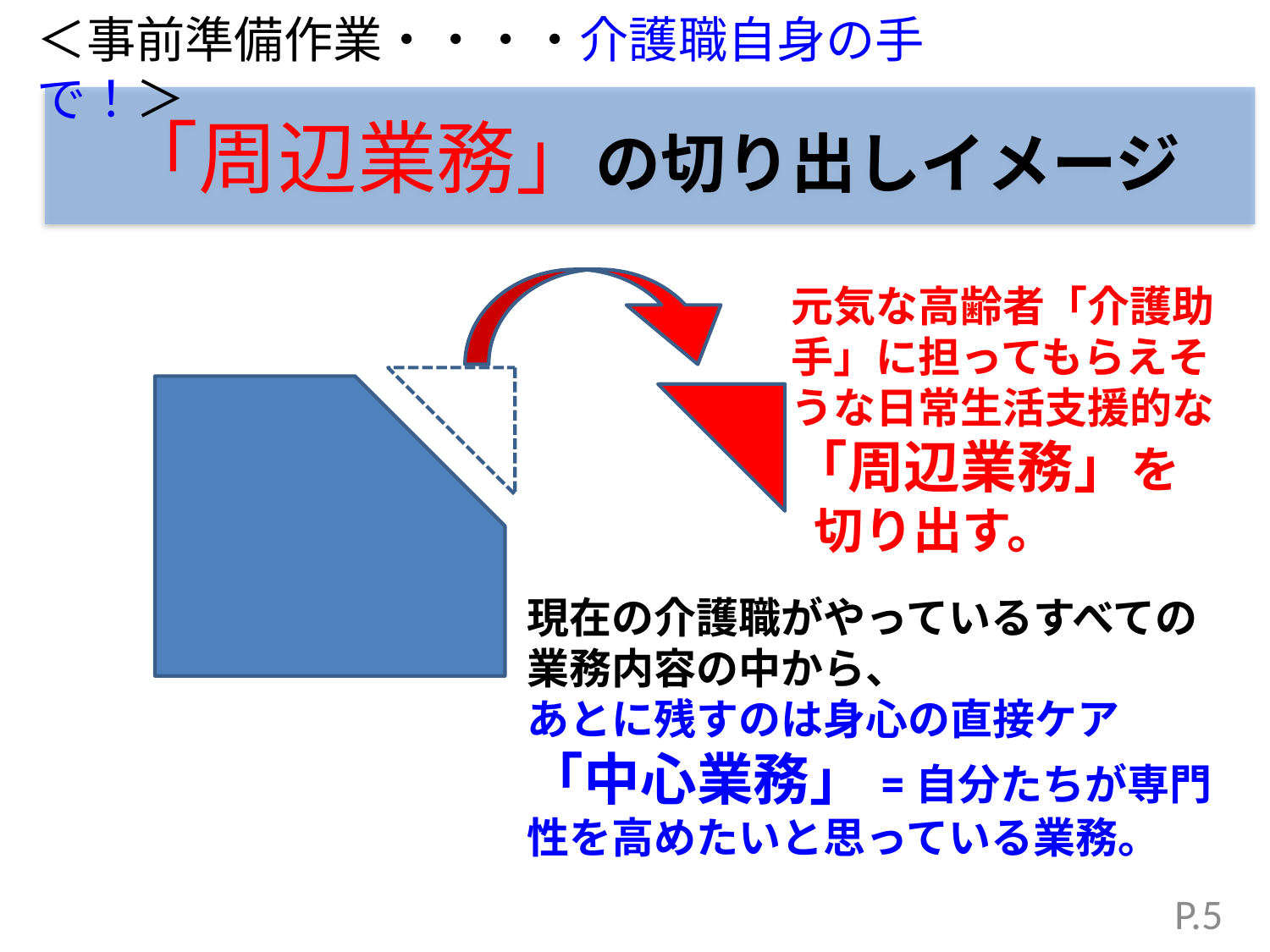

＜事前準備作業・・・・介護職自身の手で！＞
「周辺業務」の切り出しイメージ

元気な高齢者「介護助手」に担ってもらえそうな日常生活支援的な「周辺業務」を
 切り出す。

現在の介護職がやっているすべての業務内容の中から、
あとに残すのは身心の直接ケア「中心業務」=自分たちが専門性を高めたいと思っている業務。
P.5